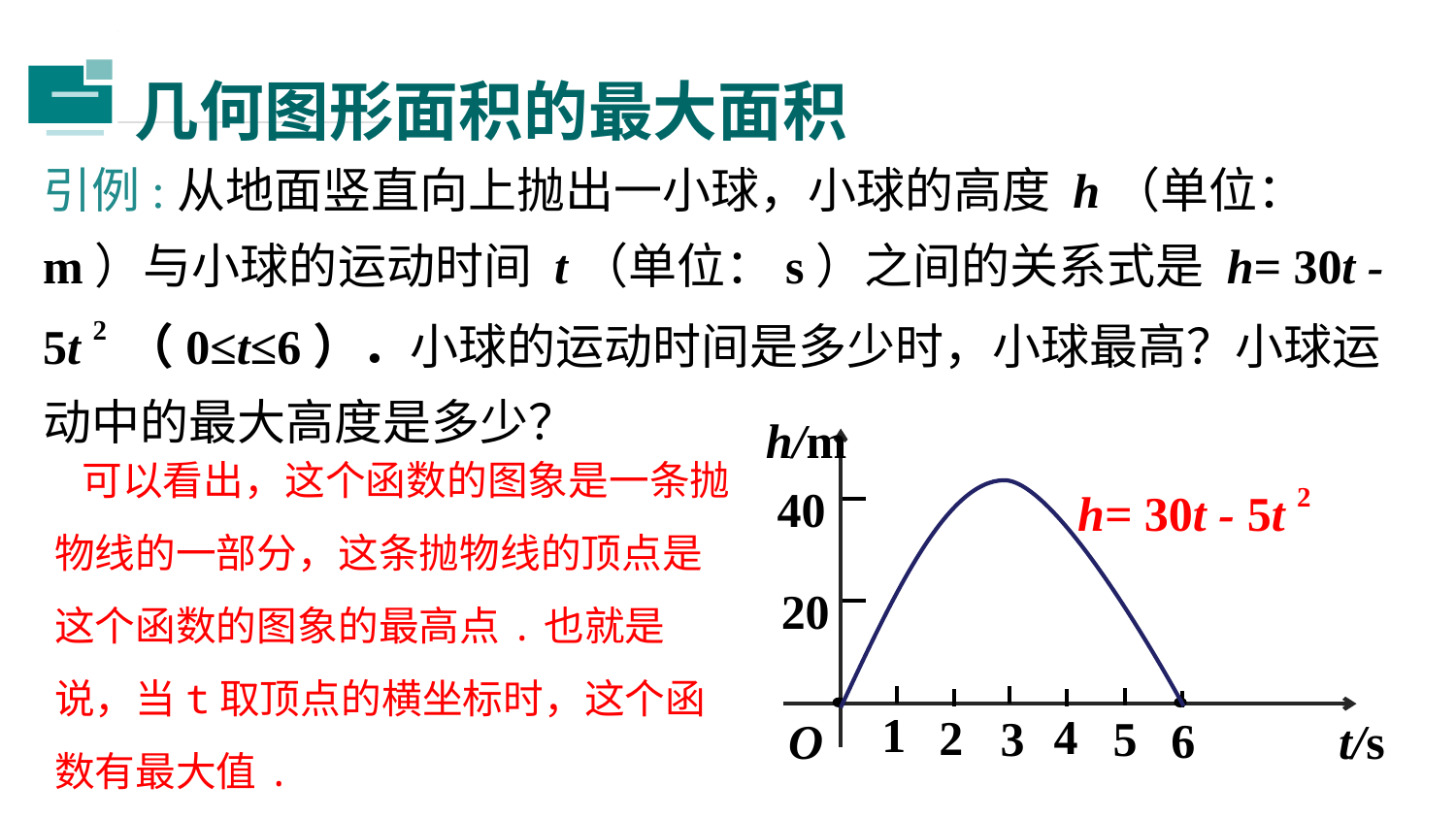

几何图形面积的最大面积
二

引例:从地面竖直向上抛出一小球，小球的高度 h（单位：m）与小球的运动时间 t（单位：s）之间的关系式是 h= 30t - 5t 2 （0≤t≤6）．小球的运动时间是多少时，小球最高？小球运动中的最大高度是多少？
h/m
40
h= 30t - 5t 2

20
1

4
2
3
5
6
O
t/s
  可以看出，这个函数的图象是一条抛物线的一部分，这条抛物线的顶点是这个函数的图象的最高点.也就是说，当t取顶点的横坐标时，这个函数有最大值.